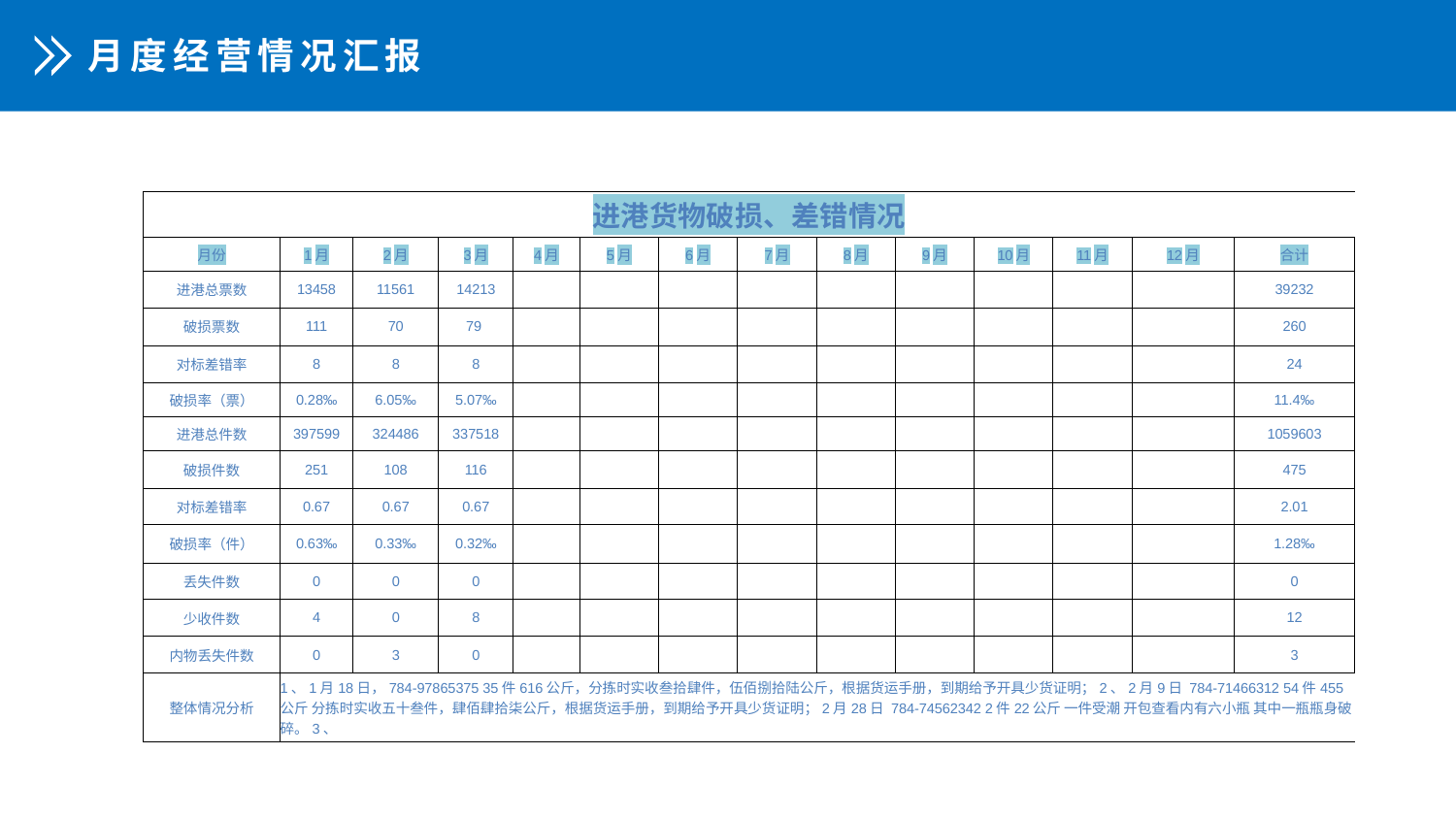

月度经营情况汇报

| 进港货物破损、差错情况 |  |  |  |  |  |  |  |  |  |  |  |  |  |
| --- | --- | --- | --- | --- | --- | --- | --- | --- | --- | --- | --- | --- | --- |
| 月份 | 1月 | 2月 | 3月 | 4月 | 5月 | 6月 | 7月 | 8月 | 9月 | 10月 | 11月 | 12月 | 合计 |
| 进港总票数 | 13458 | 11561 | 14213 |  |  |  |  |  |  |  |  |  | 39232 |
| 破损票数 | 111 | 70 | 79 |  |  |  |  |  |  |  |  |  | 260 |
| 对标差错率 | 8 | 8 | 8 |  |  |  |  |  |  |  |  |  | 24 |
| 破损率（票） | 0.28‰ | 6.05‰ | 5.07‰ |  |  |  |  |  |  |  |  |  | 11.4‰ |
| 进港总件数 | 397599 | 324486 | 337518 |  |  |  |  |  |  |  |  |  | 1059603 |
| 破损件数 | 251 | 108 | 116 |  |  |  |  |  |  |  |  |  | 475 |
| 对标差错率 | 0.67 | 0.67 | 0.67 |  |  |  |  |  |  |  |  |  | 2.01 |
| 破损率（件） | 0.63‰ | 0.33‰ | 0.32‰ |  |  |  |  |  |  |  |  |  | 1.28‰ |
| 丢失件数 | 0 | 0 | 0 |  |  |  |  |  |  |  |  |  | 0 |
| 少收件数 | 4 | 0 | 8 |  |  |  |  |  |  |  |  |  | 12 |
| 内物丢失件数 | 0 | 3 | 0 |  |  |  |  |  |  |  |  |  | 3 |
| 整体情况分析 | 1、1月18日，784-97865375 35件616公斤，分拣时实收叁拾肆件，伍佰捌拾陆公斤，根据货运手册，到期给予开具少货证明；2、2月9日 784-71466312 54件455公斤 分拣时实收五十叁件，肆佰肆拾柒公斤，根据货运手册，到期给予开具少货证明；2月28日 784-74562342 2件22公斤 一件受潮 开包查看内有六小瓶 其中一瓶瓶身破碎。3、 |  |  |  |  |  |  |  |  |  |  |  |  |